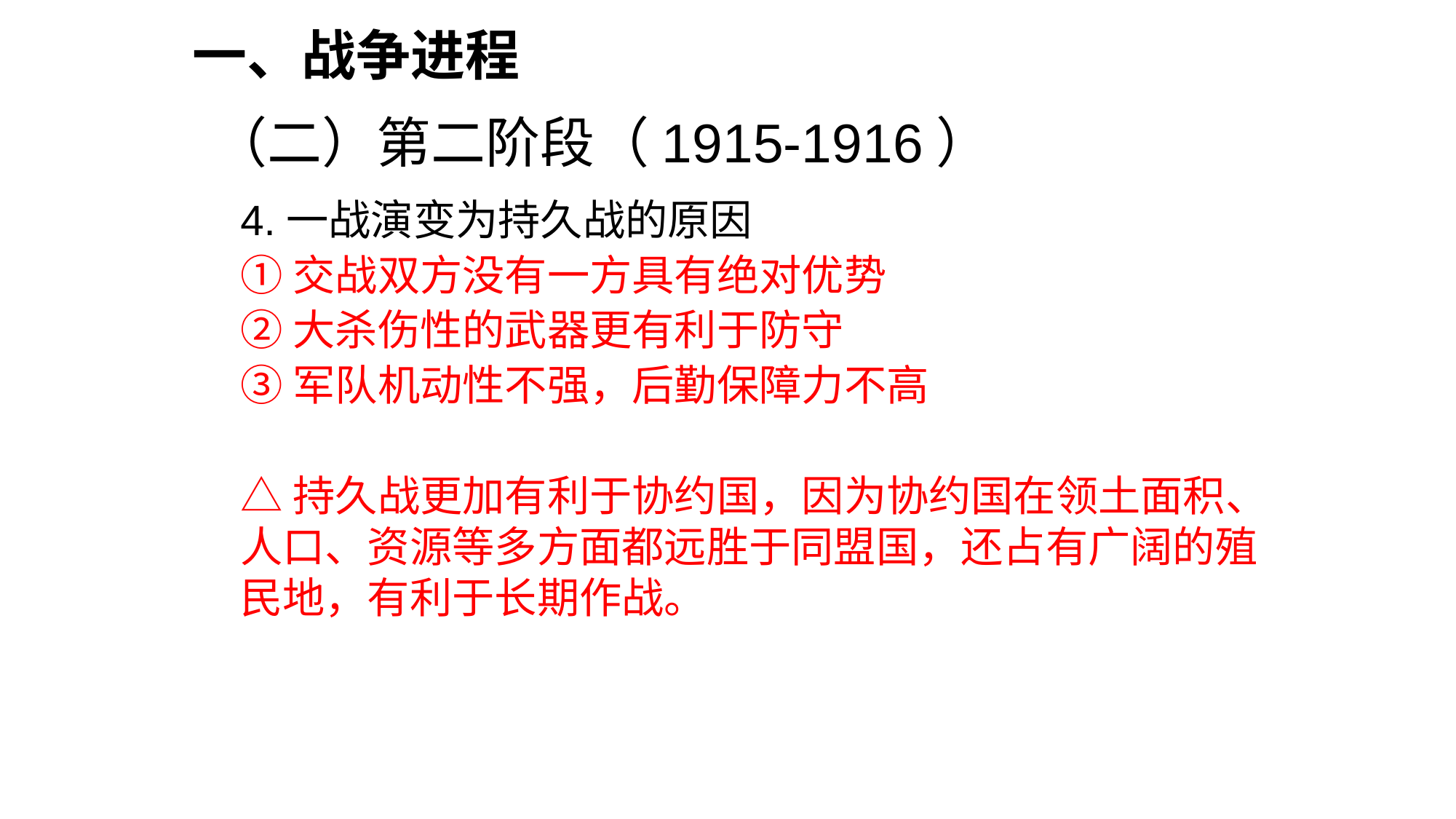

一、战争进程
（二）第二阶段（1915-1916）
4.一战演变为持久战的原因
①交战双方没有一方具有绝对优势
②大杀伤性的武器更有利于防守
③军队机动性不强，后勤保障力不高

△持久战更加有利于协约国，因为协约国在领土面积、人口、资源等多方面都远胜于同盟国，还占有广阔的殖民地，有利于长期作战。